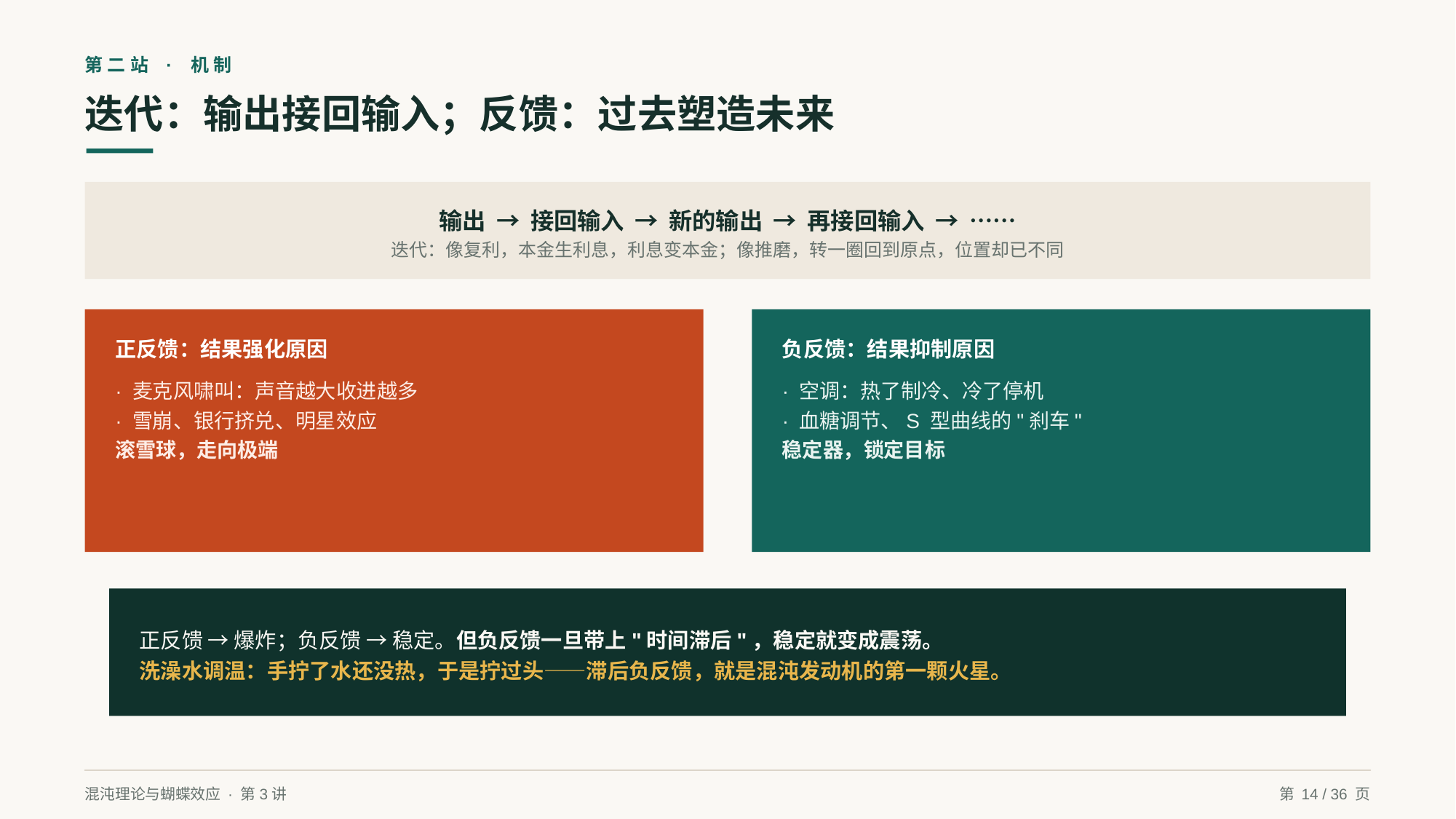

第二站 · 机制
迭代：输出接回输入；反馈：过去塑造未来

输出  →  接回输入  →  新的输出  →  再接回输入  →  ……
迭代：像复利，本金生利息，利息变本金；像推磨，转一圈回到原点，位置却已不同

正反馈：结果强化原因
· 麦克风啸叫：声音越大收进越多
· 雪崩、银行挤兑、明星效应
滚雪球，走向极端
负反馈：结果抑制原因
· 空调：热了制冷、冷了停机
· 血糖调节、S 型曲线的"刹车"
稳定器，锁定目标

正反馈 → 爆炸；负反馈 → 稳定。但负反馈一旦带上"时间滞后"，稳定就变成震荡。
洗澡水调温：手拧了水还没热，于是拧过头——滞后负反馈，就是混沌发动机的第一颗火星。

混沌理论与蝴蝶效应 · 第3讲
第 14 / 36 页